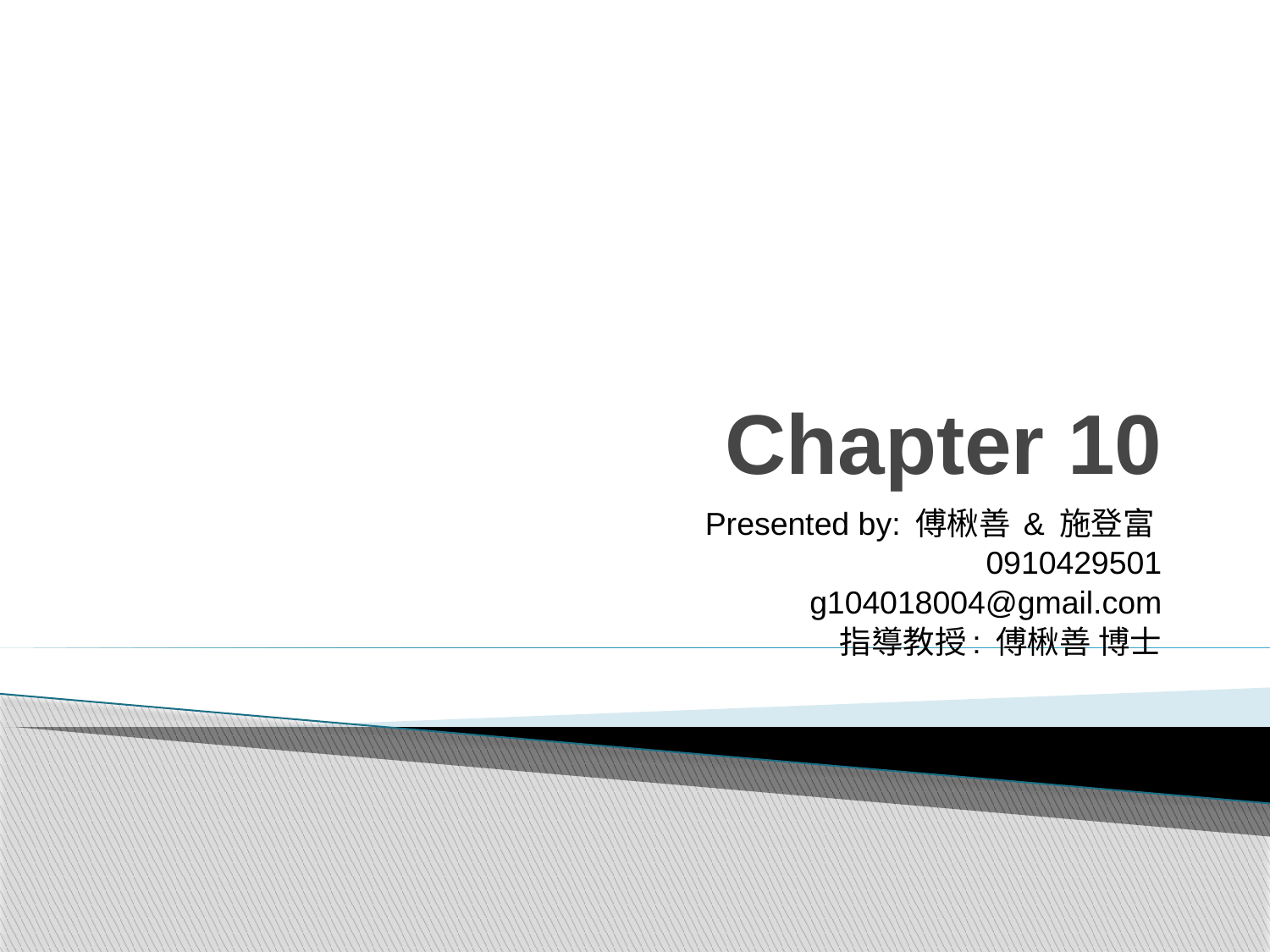

# Chapter 10
Presented by: 傅楸善 & 施登富
0910429501
g104018004@gmail.com
指導教授: 傅楸善 博士